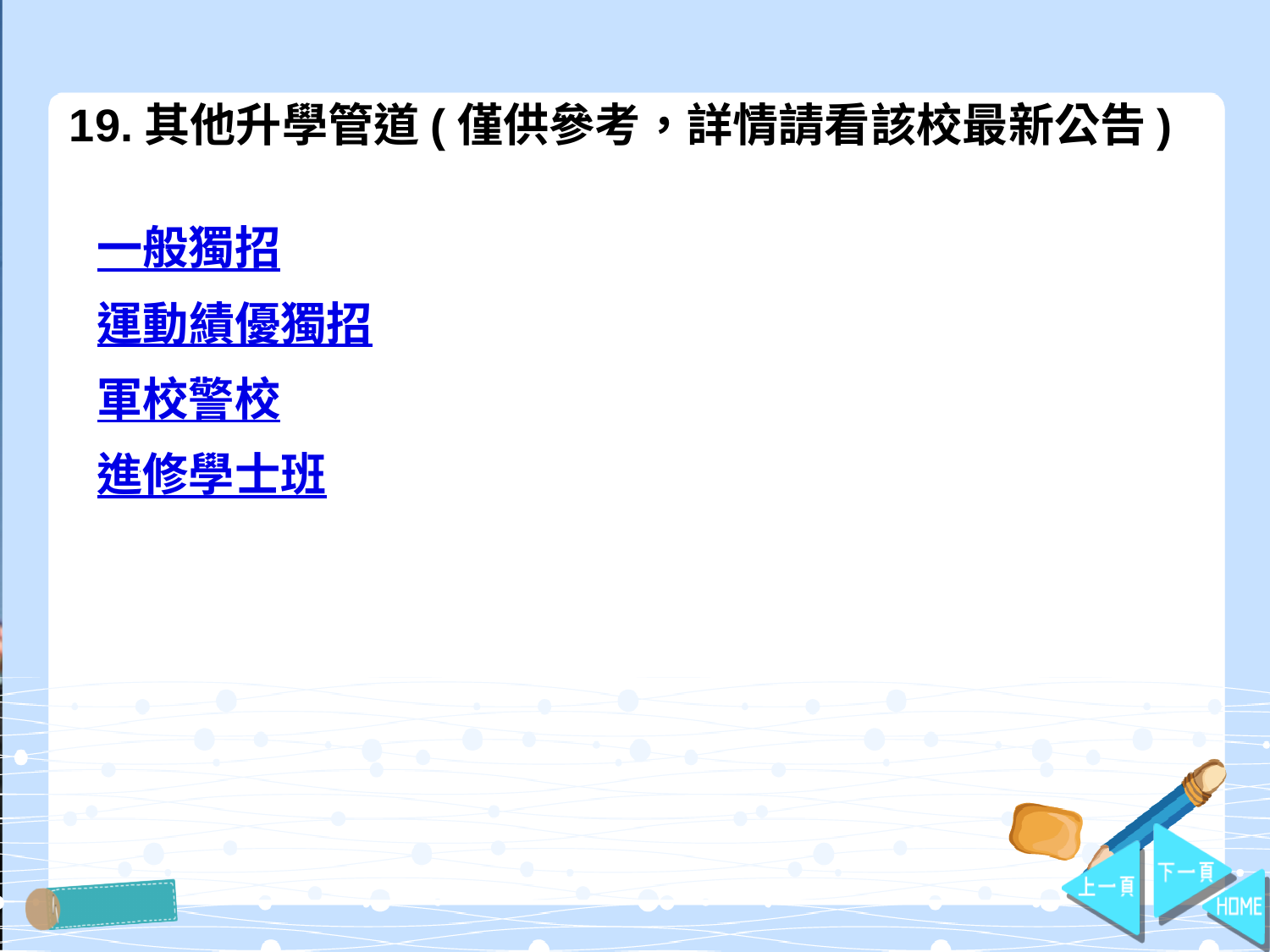

19.其他升學管道(僅供參考，詳情請看該校最新公告)
一般獨招
運動績優獨招
軍校警校
進修學士班